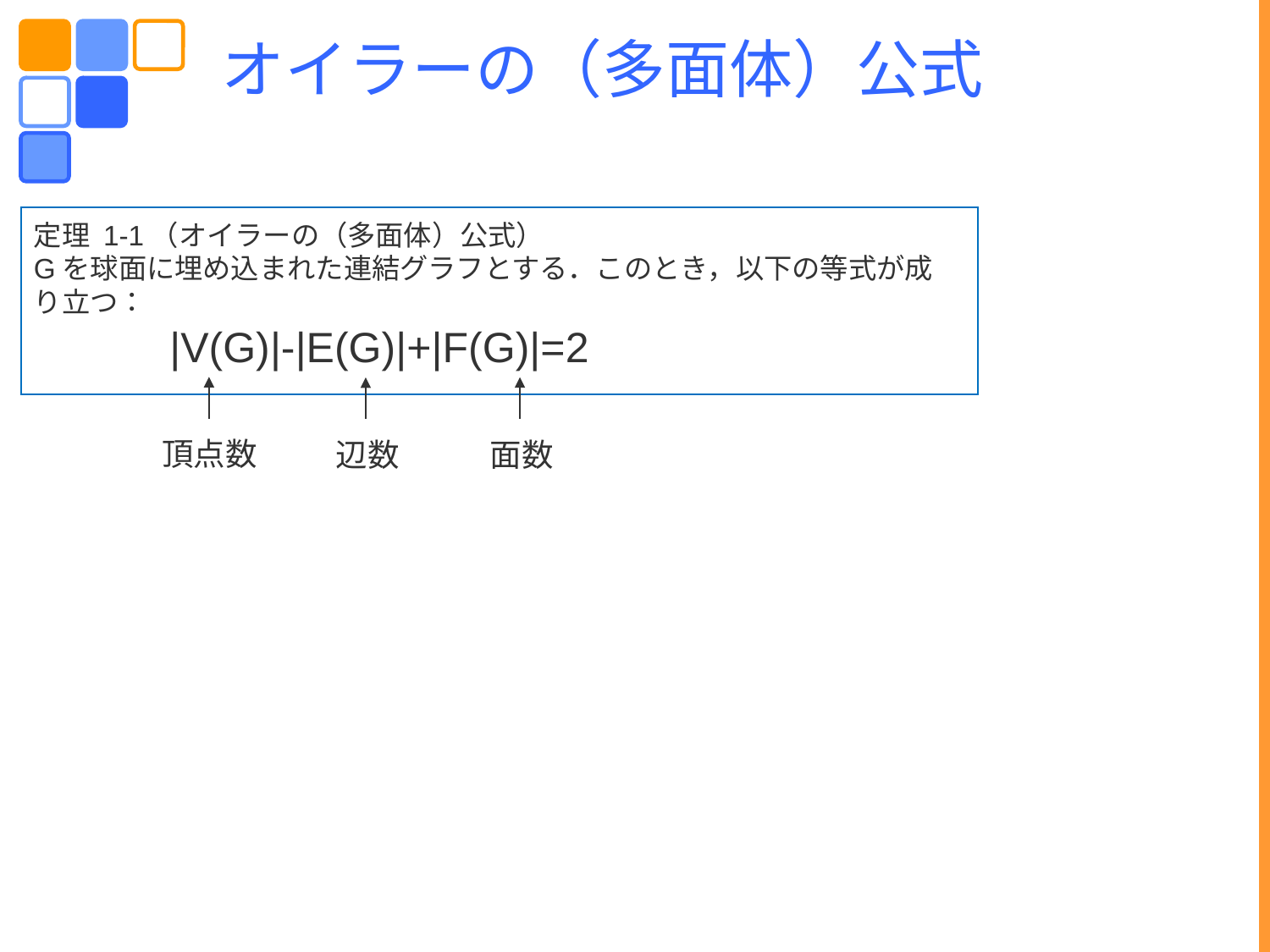

オイラーの（多面体）公式

定理 1-1（オイラーの（多面体）公式）
Gを球面に埋め込まれた連結グラフとする．このとき，以下の等式が成り立つ：
 |V(G)|-|E(G)|+|F(G)|=2
頂点数
面数
辺数